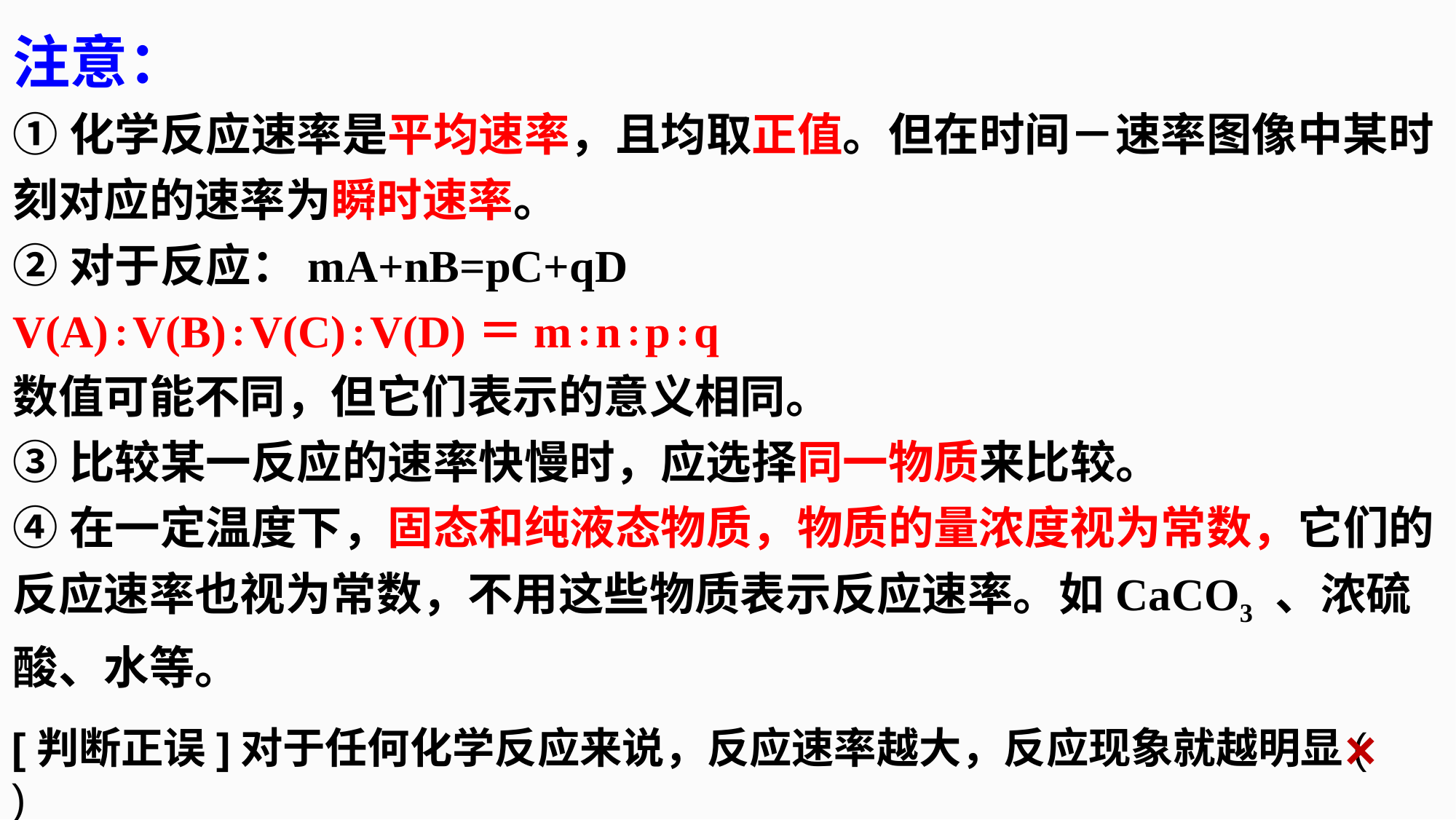

注意：
①化学反应速率是平均速率，且均取正值。但在时间－速率图像中某时刻对应的速率为瞬时速率。
②对于反应：mA+nB=pC+qD
V(A)∶V(B)∶V(C)∶V(D)＝m∶n∶p∶q
数值可能不同，但它们表示的意义相同。
③比较某一反应的速率快慢时，应选择同一物质来比较。
④在一定温度下，固态和纯液态物质，物质的量浓度视为常数，它们的反应速率也视为常数，不用这些物质表示反应速率。如CaCO3 、浓硫酸、水等。
×
[判断正误]对于任何化学反应来说，反应速率越大，反应现象就越明显(　 )